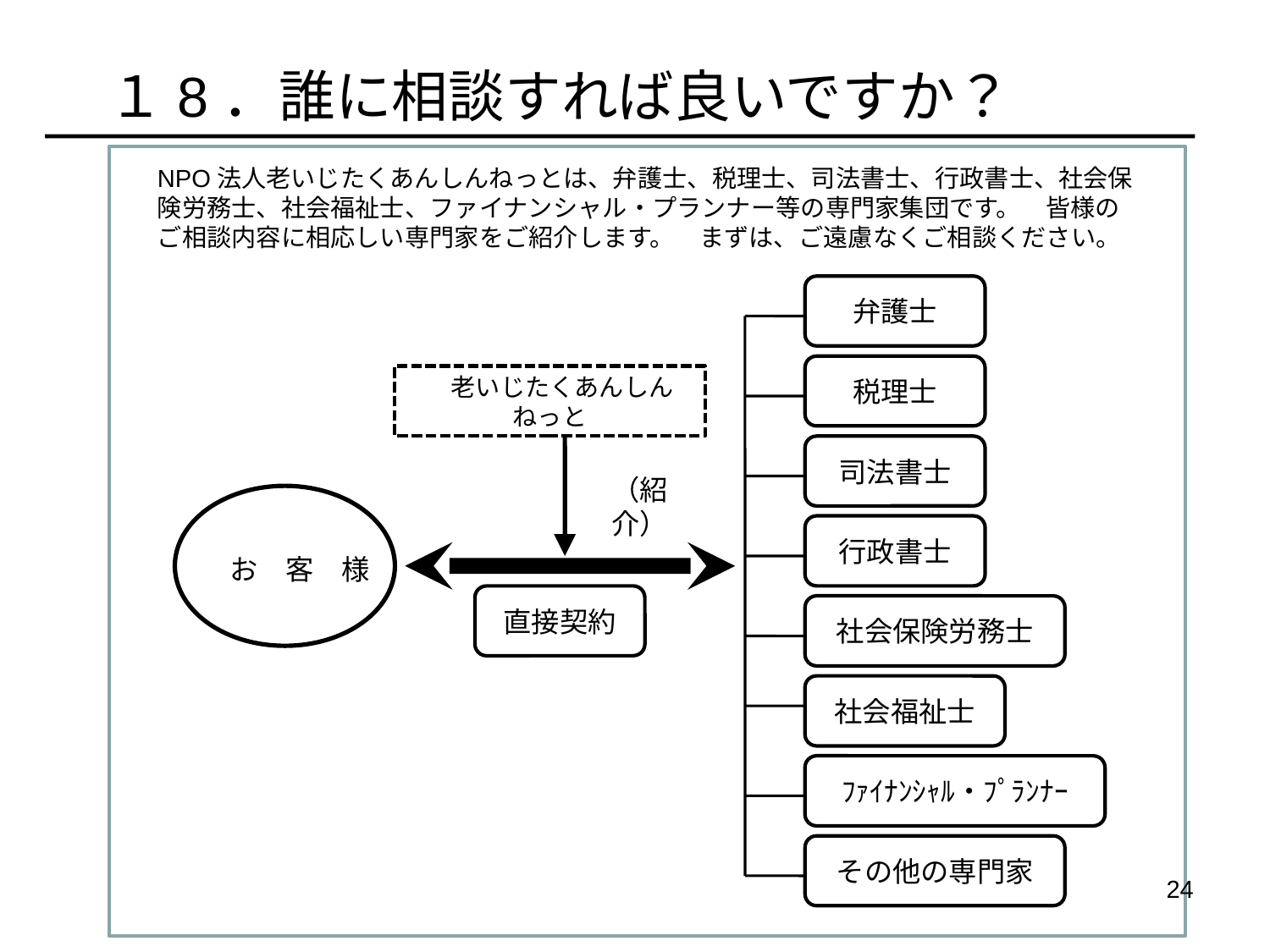

１8．誰に相談すれば良いですか？

NPO法人老いじたくあんしんねっとは、弁護士、税理士、司法書士、行政書士、社会保険労務士、社会福祉士、ファイナンシャル・プランナー等の専門家集団です。　皆様のご相談内容に相応しい専門家をご紹介します。　まずは、ご遠慮なくご相談ください。

弁護士

税理士
　老いじたくあんしんねっと

司法書士
（紹介）

行政書士
お　客　様

直接契約
社会保険労務士

社会福祉士

ﾌｧｲﾅﾝｼｬﾙ・ﾌﾟﾗﾝﾅｰ

その他の専門家

24